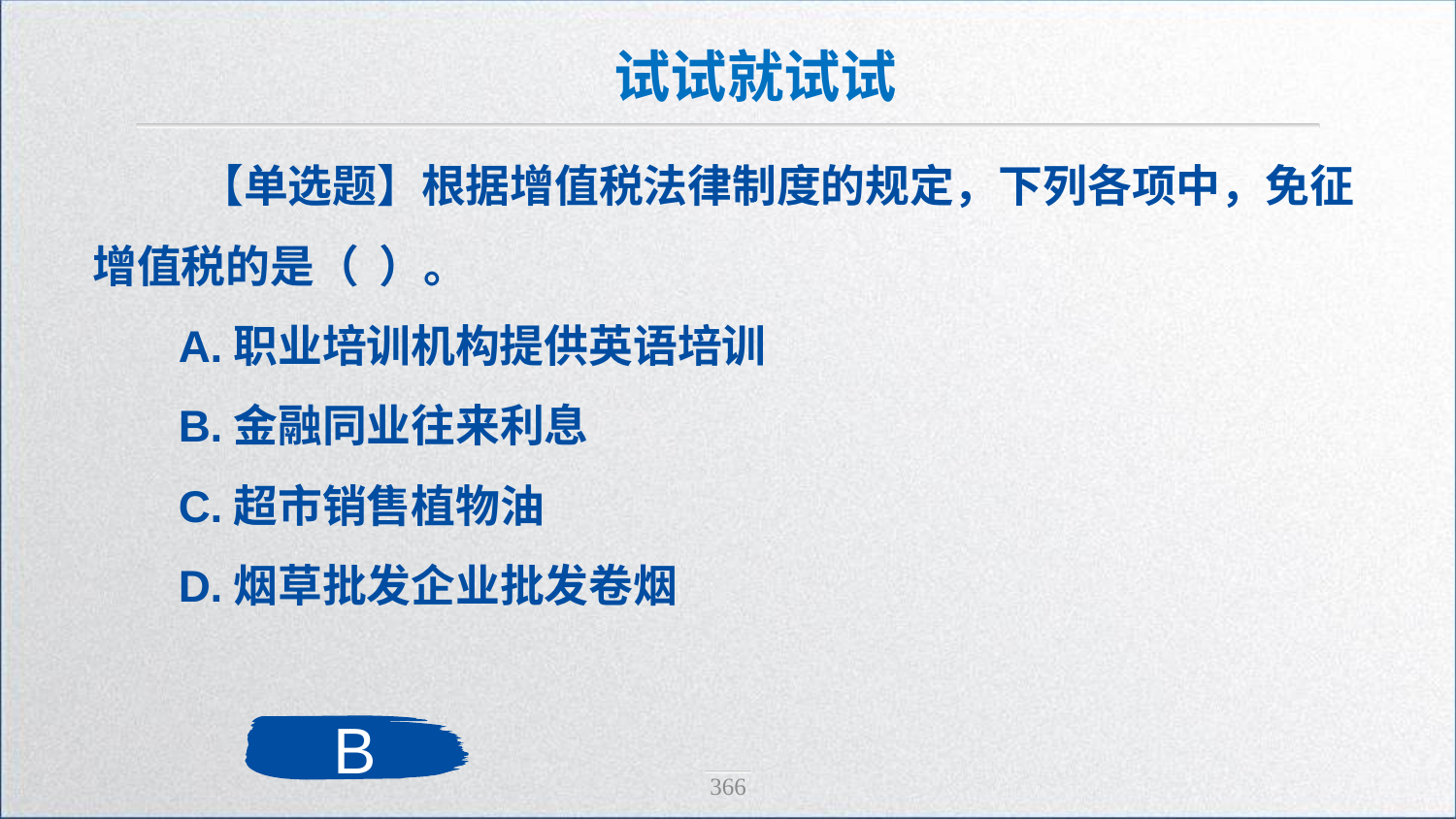

试试就试试
 【单选题】根据增值税法律制度的规定，下列各项中，免征增值税的是（  ）。
A.职业培训机构提供英语培训
B.金融同业往来利息
C.超市销售植物油
D.烟草批发企业批发卷烟

B
366